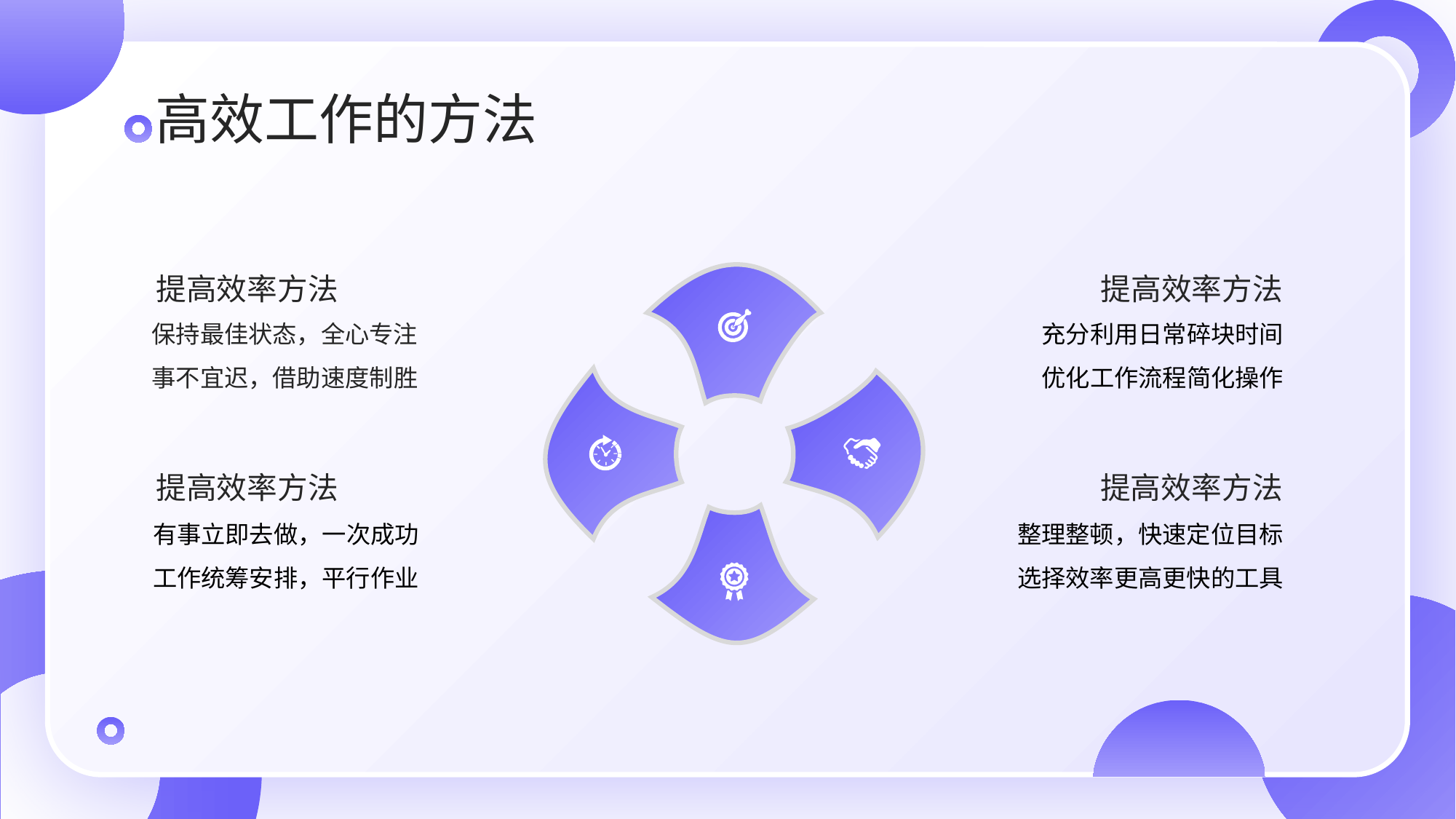

提高效率方法
提高效率方法
保持最佳状态，全心专注
事不宜迟，借助速度制胜
充分利用日常碎块时间
优化工作流程简化操作
提高效率方法
提高效率方法
有事立即去做，一次成功
工作统筹安排，平行作业
整理整顿，快速定位目标
选择效率更高更快的工具